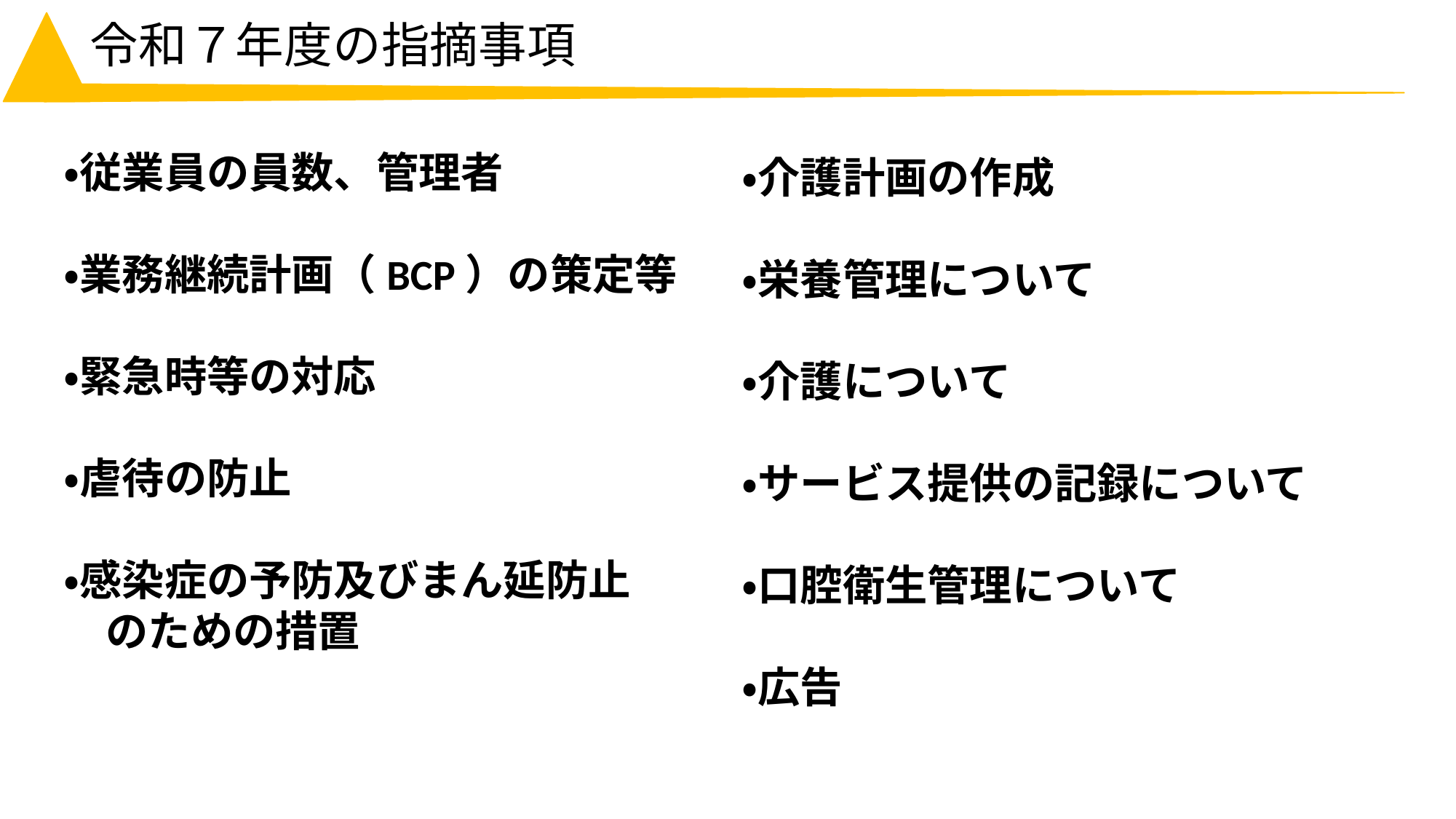

# 令和７年度の指摘事項
・従業員の員数、管理者

・業務継続計画（BCP）の策定等

・緊急時等の対応

・虐待の防止

・感染症の予防及びまん延防止
　のための措置

・介護計画の作成

・栄養管理について

・介護について

・サービス提供の記録について

・口腔衛生管理について

・広告